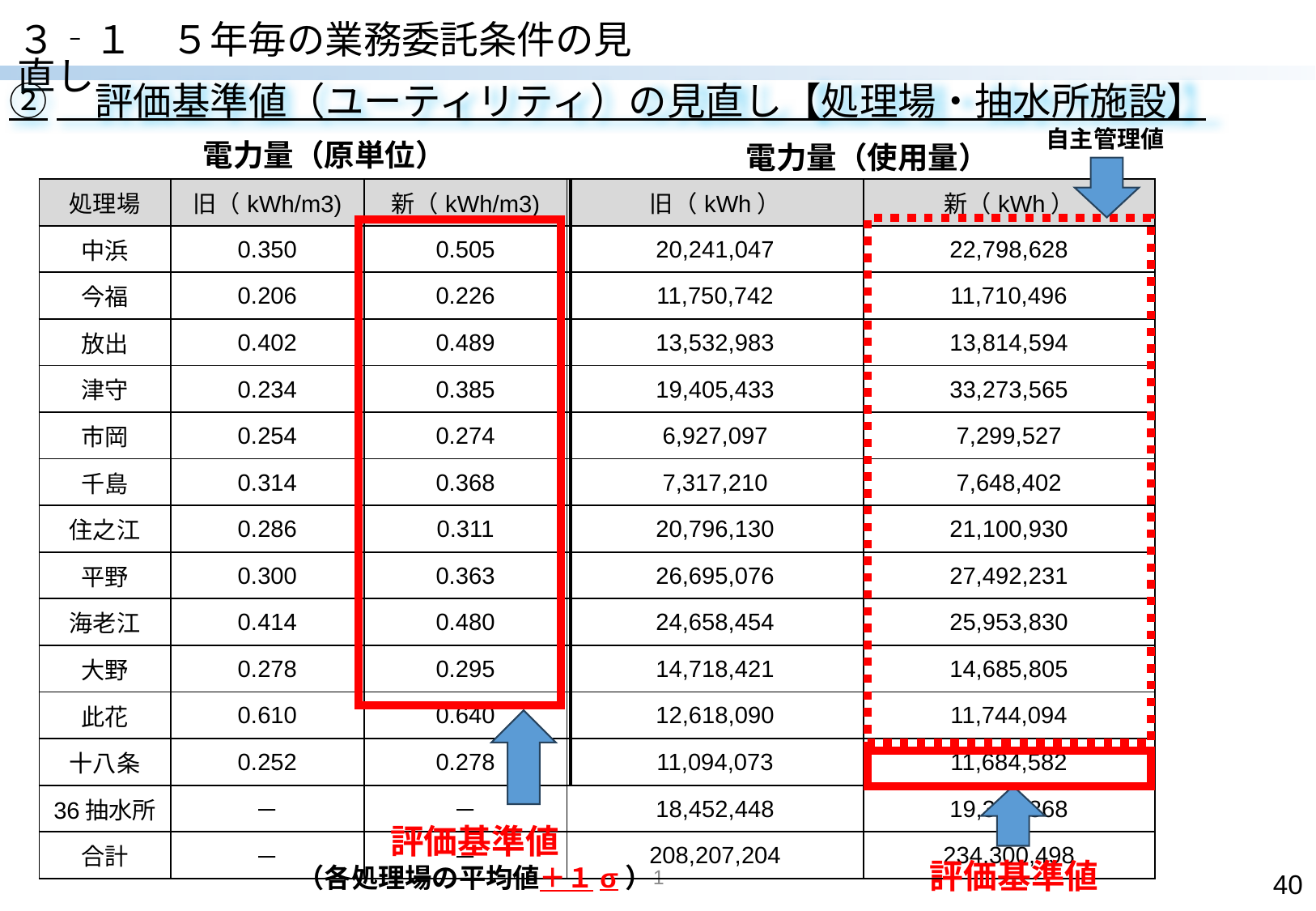

３‐１　５年毎の業務委託条件の見直し
②　評価基準値（ユーティリティ）の見直し【処理場・抽水所施設】
自主管理値
電力量（原単位）
電力量（使用量）

| 処理場 | 旧（kWh/m3) | 新（kWh/m3) | 旧（kWh） | 新（kWh） |
| --- | --- | --- | --- | --- |
| 中浜 | 0.350 | 0.505 | 20,241,047 | 22,798,628 |
| 今福 | 0.206 | 0.226 | 11,750,742 | 11,710,496 |
| 放出 | 0.402 | 0.489 | 13,532,983 | 13,814,594 |
| 津守 | 0.234 | 0.385 | 19,405,433 | 33,273,565 |
| 市岡 | 0.254 | 0.274 | 6,927,097 | 7,299,527 |
| 千島 | 0.314 | 0.368 | 7,317,210 | 7,648,402 |
| 住之江 | 0.286 | 0.311 | 20,796,130 | 21,100,930 |
| 平野 | 0.300 | 0.363 | 26,695,076 | 27,492,231 |
| 海老江 | 0.414 | 0.480 | 24,658,454 | 25,953,830 |
| 大野 | 0.278 | 0.295 | 14,718,421 | 14,685,805 |
| 此花 | 0.610 | 0.640 | 12,618,090 | 11,744,094 |
| 十八条 | 0.252 | 0.278 | 11,094,073 | 11,684,582 |
| 36抽水所 | － | － | 18,452,448 | 19,383,868 |
| 合計 | － | － | 208,207,204 | 234,300,498 |

評価基準値
（各処理場の平均値＋１σ）
評価基準値
1
40